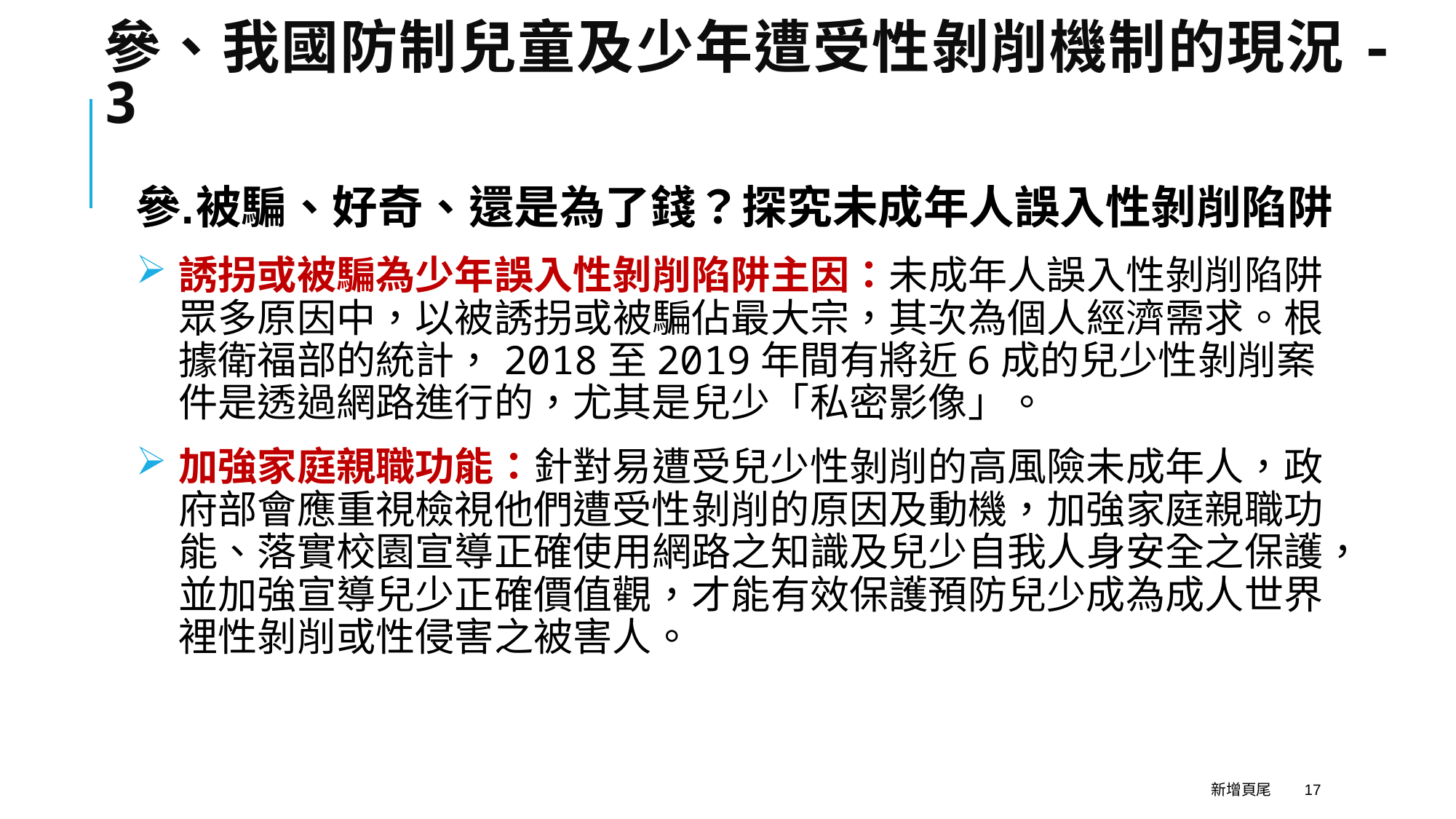

參、我國防制兒童及少年遭受性剝削機制的現況-3
被騙、好奇、還是為了錢？探究未成年人誤入性剝削陷阱
誘拐或被騙為少年誤入性剝削陷阱主因：未成年人誤入性剝削陷阱眾多原因中，以被誘拐或被騙佔最大宗，其次為個人經濟需求。根據衛福部的統計，2018至2019年間有將近6成的兒少性剝削案件是透過網路進行的，尤其是兒少「私密影像」。
加強家庭親職功能：針對易遭受兒少性剝削的高風險未成年人，政府部會應重視檢視他們遭受性剝削的原因及動機，加強家庭親職功能、落實校園宣導正確使用網路之知識及兒少自我人身安全之保護，並加強宣導兒少正確價值觀，才能有效保護預防兒少成為成人世界裡性剝削或性侵害之被害人。

新增頁尾
17